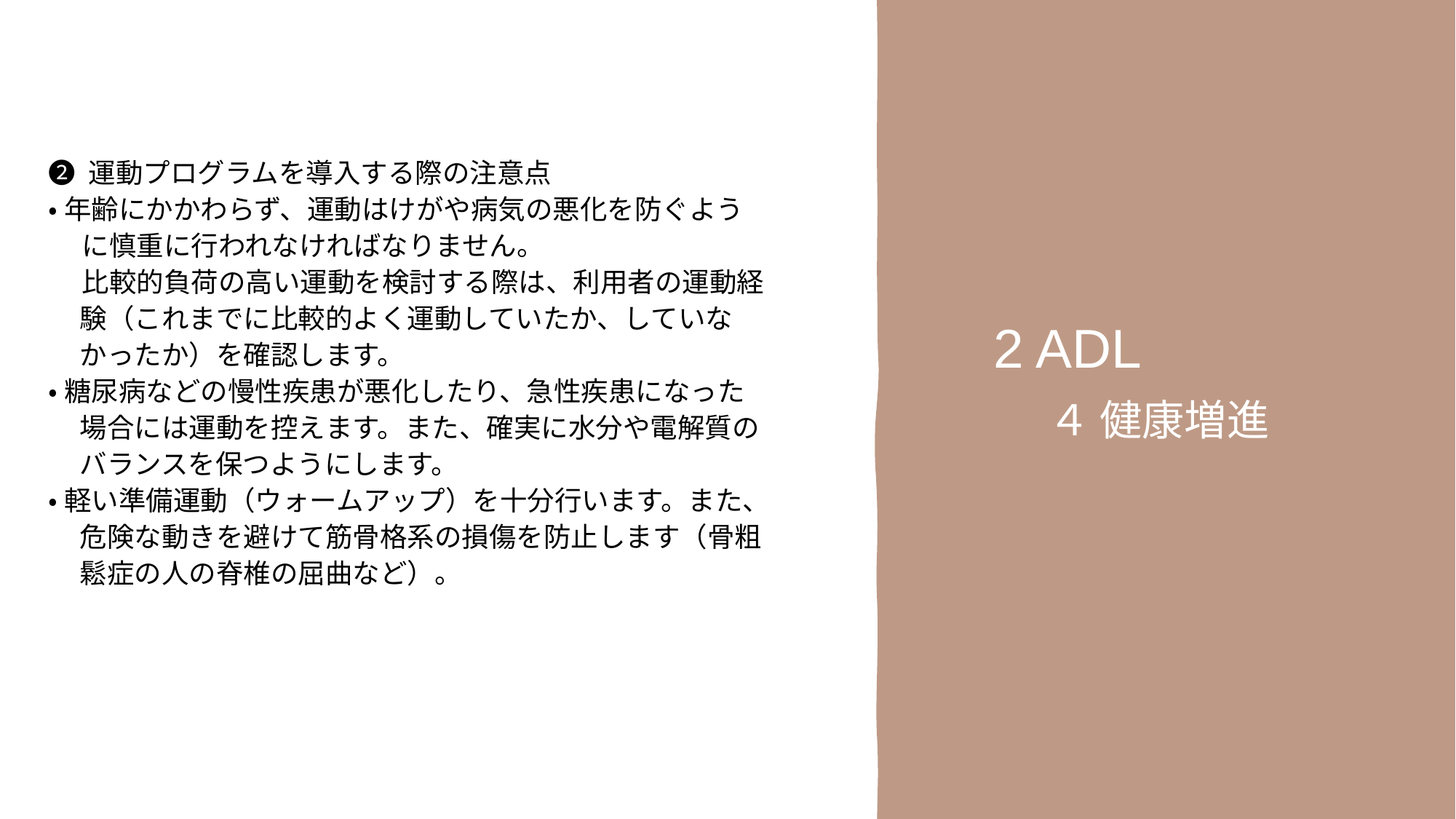

❷ 運動プログラムを導入する際の注意点
・ 年齢にかかわらず、運動はけがや病気の悪化を防ぐよう
　 に慎重に行われなければなりません。
　 比較的負荷の高い運動を検討する際は、利用者の運動経
    験（これまでに比較的よく運動していたか、していな
    かったか）を確認します。
・ 糖尿病などの慢性疾患が悪化したり、急性疾患になった
    場合には運動を控えます。また、確実に水分や電解質の
    バランスを保つようにします。
・ 軽い準備運動（ウォームアップ）を十分行います。また、
    危険な動きを避けて筋骨格系の損傷を防止します（骨粗
    鬆症の人の脊椎の屈曲など）。

2 ADL
　４ 健康増進